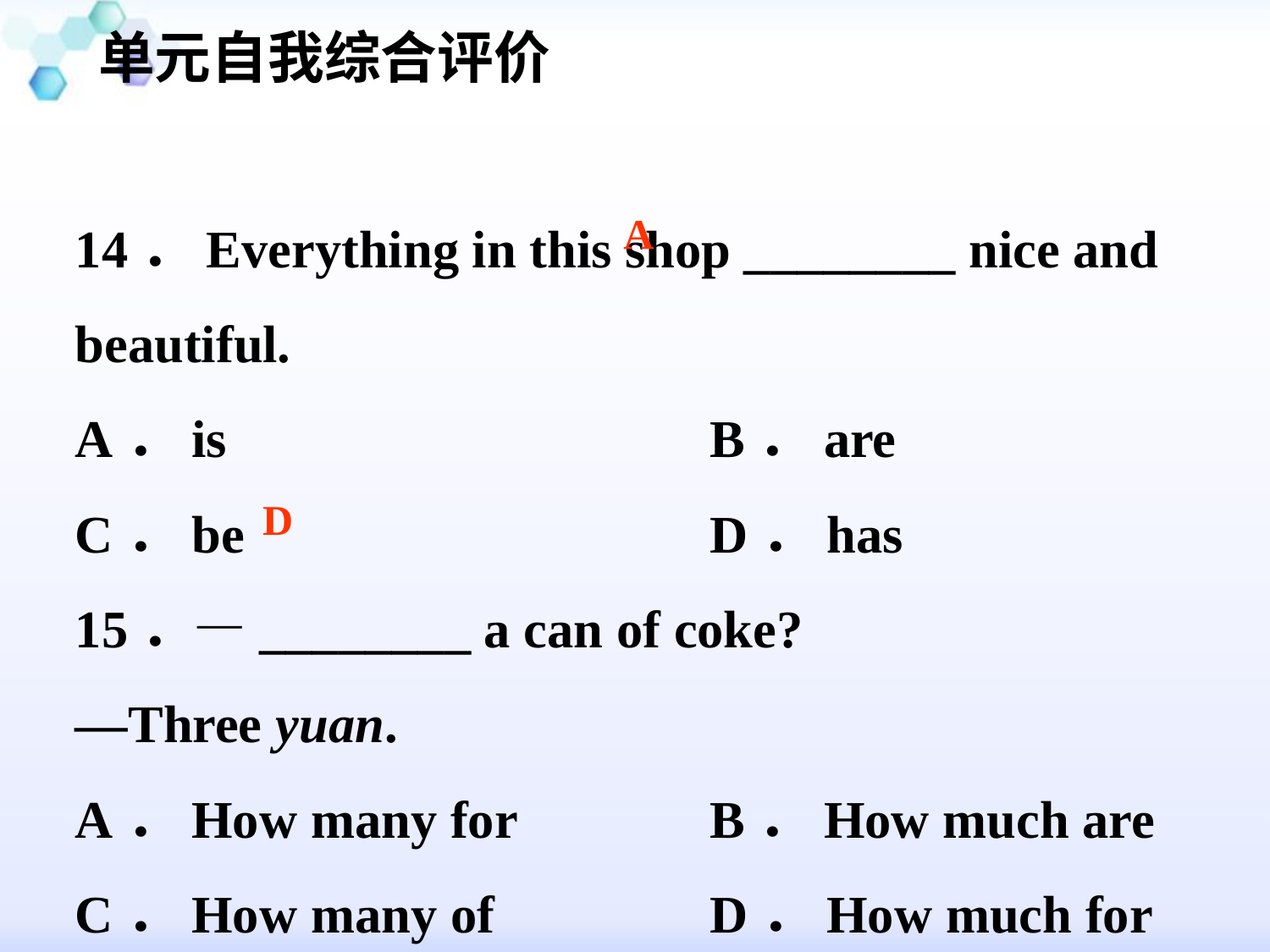

单元自我综合评价
#
14．Everything in this shop ________ nice and beautiful.
A．is  				B．are
C．be  				D．has
15．—________ a can of coke?
—Three yuan.
A．How many for  		B．How much are
C．How many of  		D．How much for
A
D